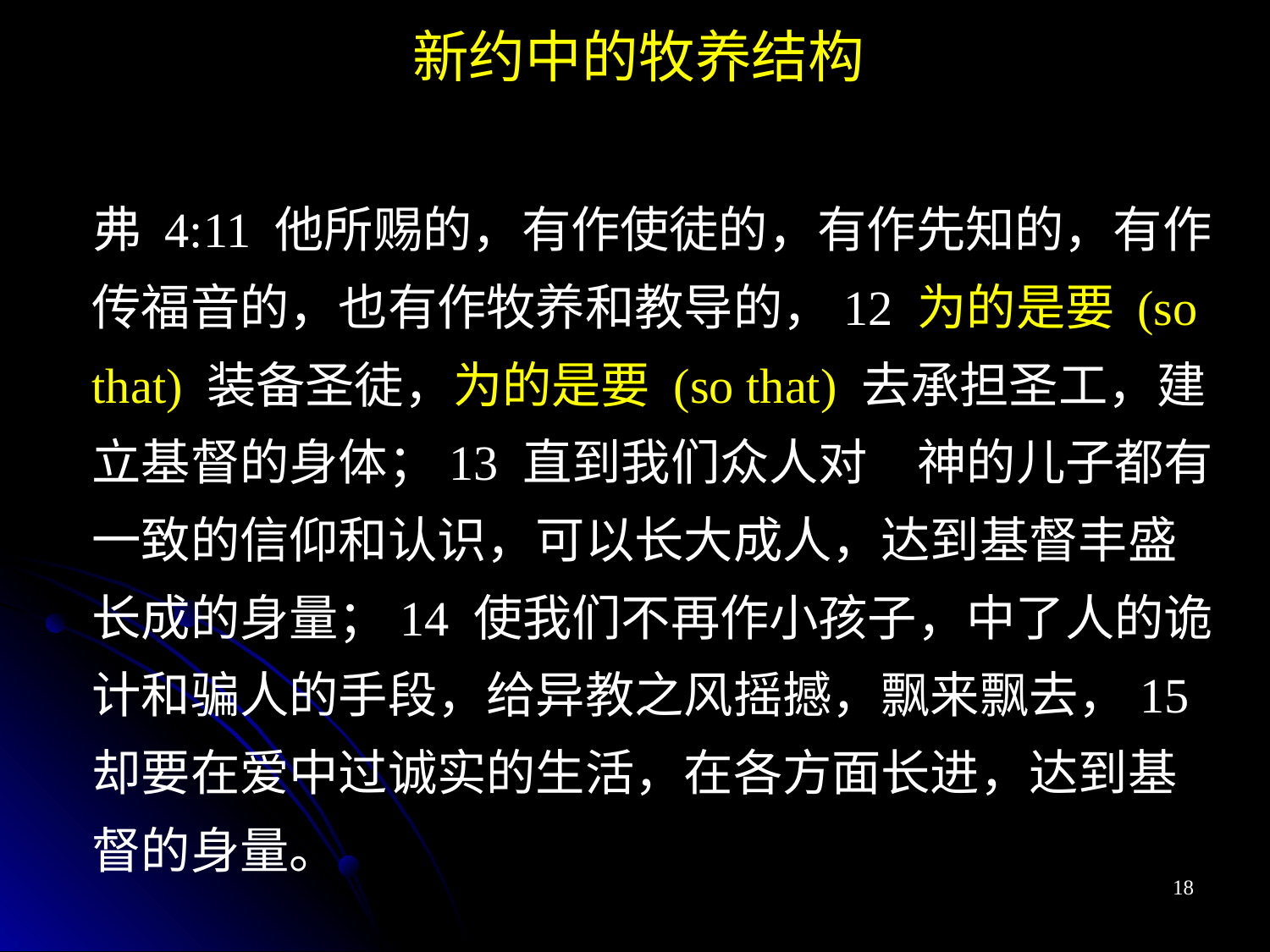

# 新约中的牧养结构
弗 4:11 他所赐的，有作使徒的，有作先知的，有作传福音的，也有作牧养和教导的，12 为的是要 (so that) 装备圣徒，为的是要 (so that) 去承担圣工，建立基督的身体；13 直到我们众人对　神的儿子都有一致的信仰和认识，可以长大成人，达到基督丰盛长成的身量；14 使我们不再作小孩子，中了人的诡计和骗人的手段，给异教之风摇撼，飘来飘去，15 却要在爱中过诚实的生活，在各方面长进，达到基督的身量。

18